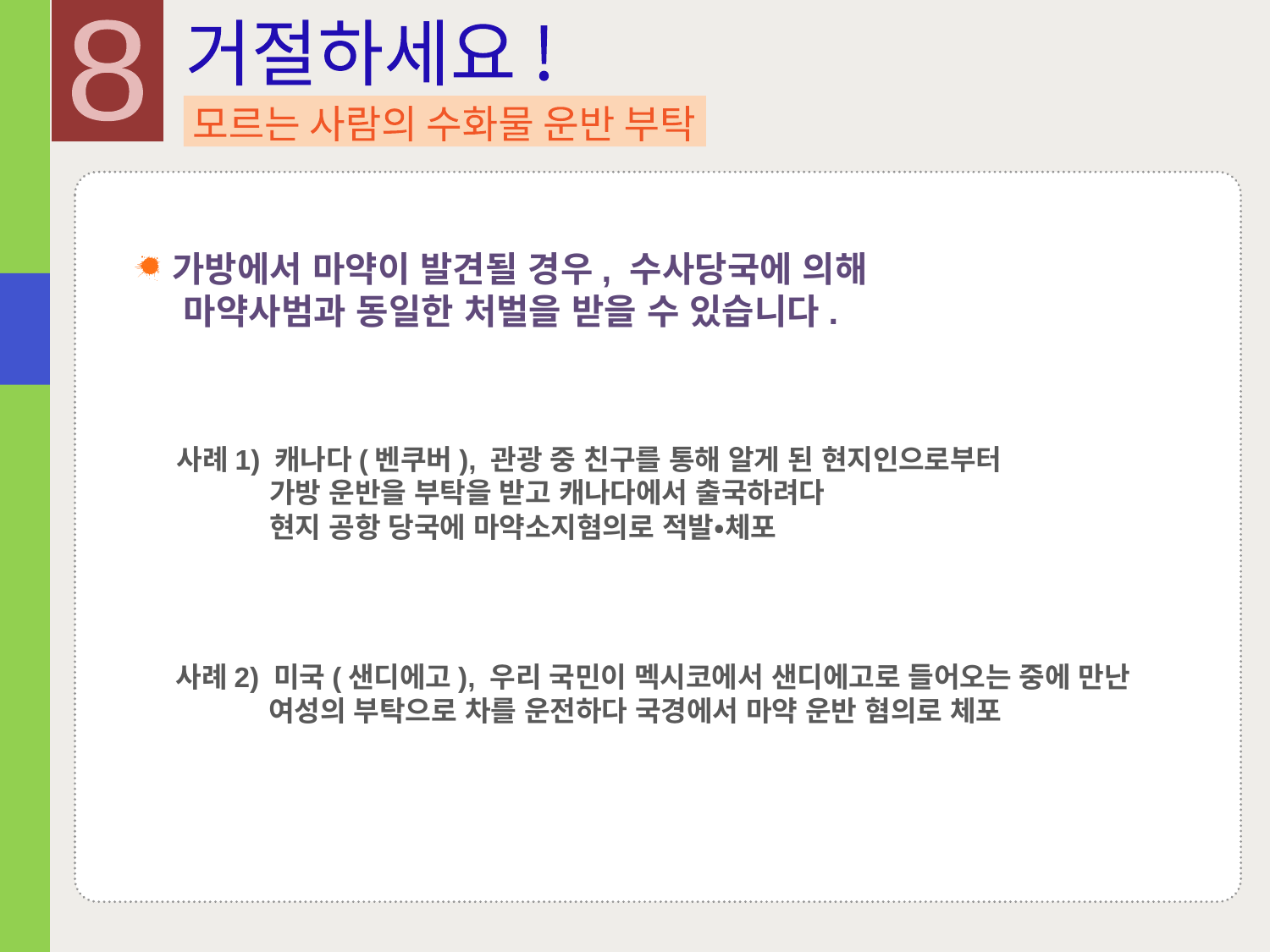

8
거절하세요 !

모르는 사람의 수화물 운반 부탁

가방에서 마약이 발견될 경우, 수사당국에 의해
    마약사범과 동일한 처벌을 받을 수 있습니다.

사례1) 캐나다(벤쿠버), 관광 중 친구를 통해 알게 된 현지인으로부터
           가방 운반을 부탁을 받고 캐나다에서 출국하려다
           현지 공항 당국에 마약소지혐의로 적발•체포
사례2) 미국(샌디에고), 우리 국민이 멕시코에서 샌디에고로 들어오는 중에 만난
           여성의 부탁으로 차를 운전하다 국경에서 마약 운반 혐의로 체포